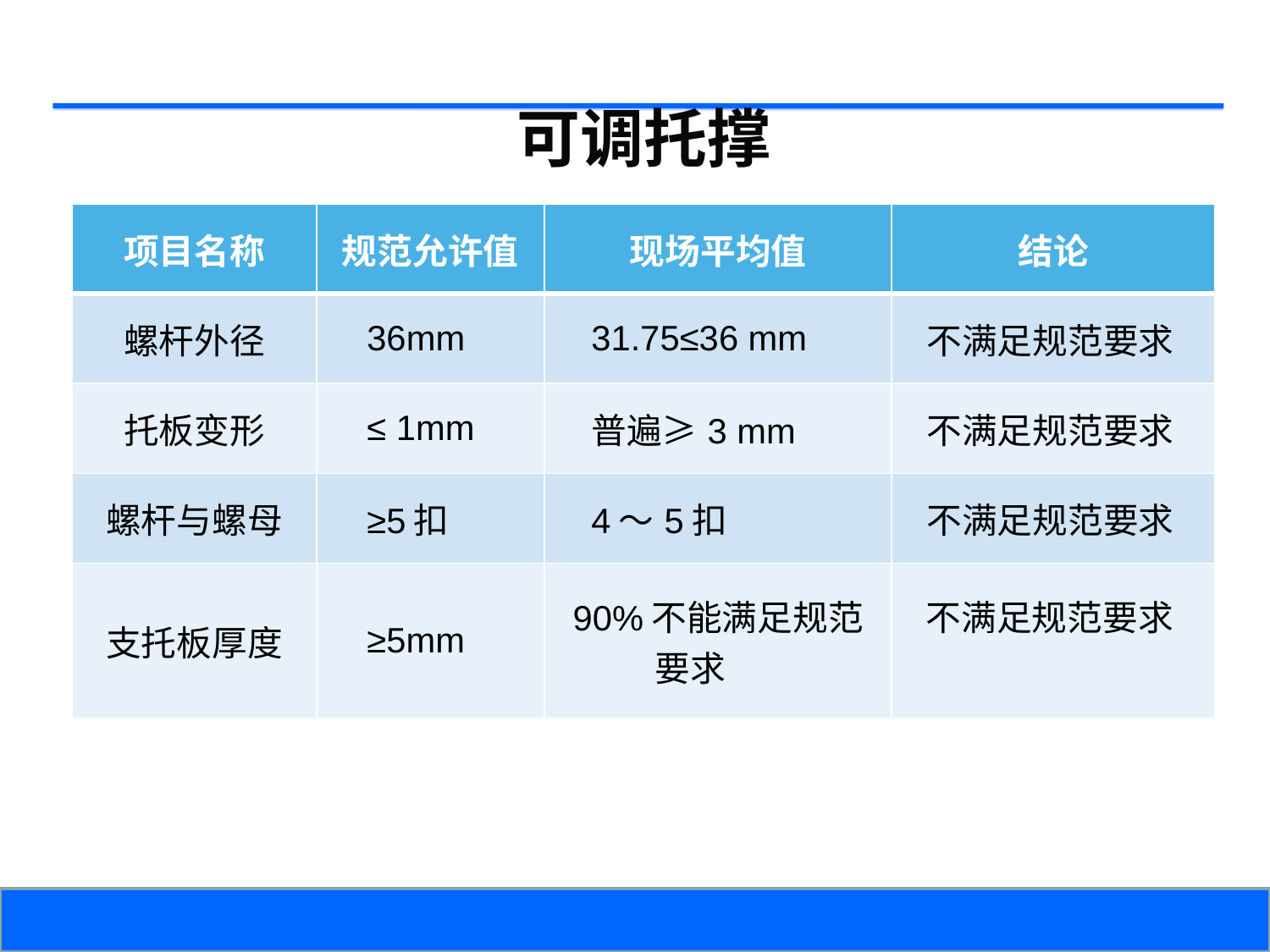

可调托撑
| 项目名称 | 规范允许值 | 现场平均值 | 结论 |
| --- | --- | --- | --- |
| 螺杆外径 | 36mm | 31.75≤36 mm | 不满足规范要求 |
| 托板变形 | ≤ 1mm | 普遍≥3 mm | 不满足规范要求 |
| 螺杆与螺母 | ≥5扣 | 4～5扣 | 不满足规范要求 |
| 支托板厚度 | ≥5mm | 90%不能满足规范要求 | 不满足规范要求 |